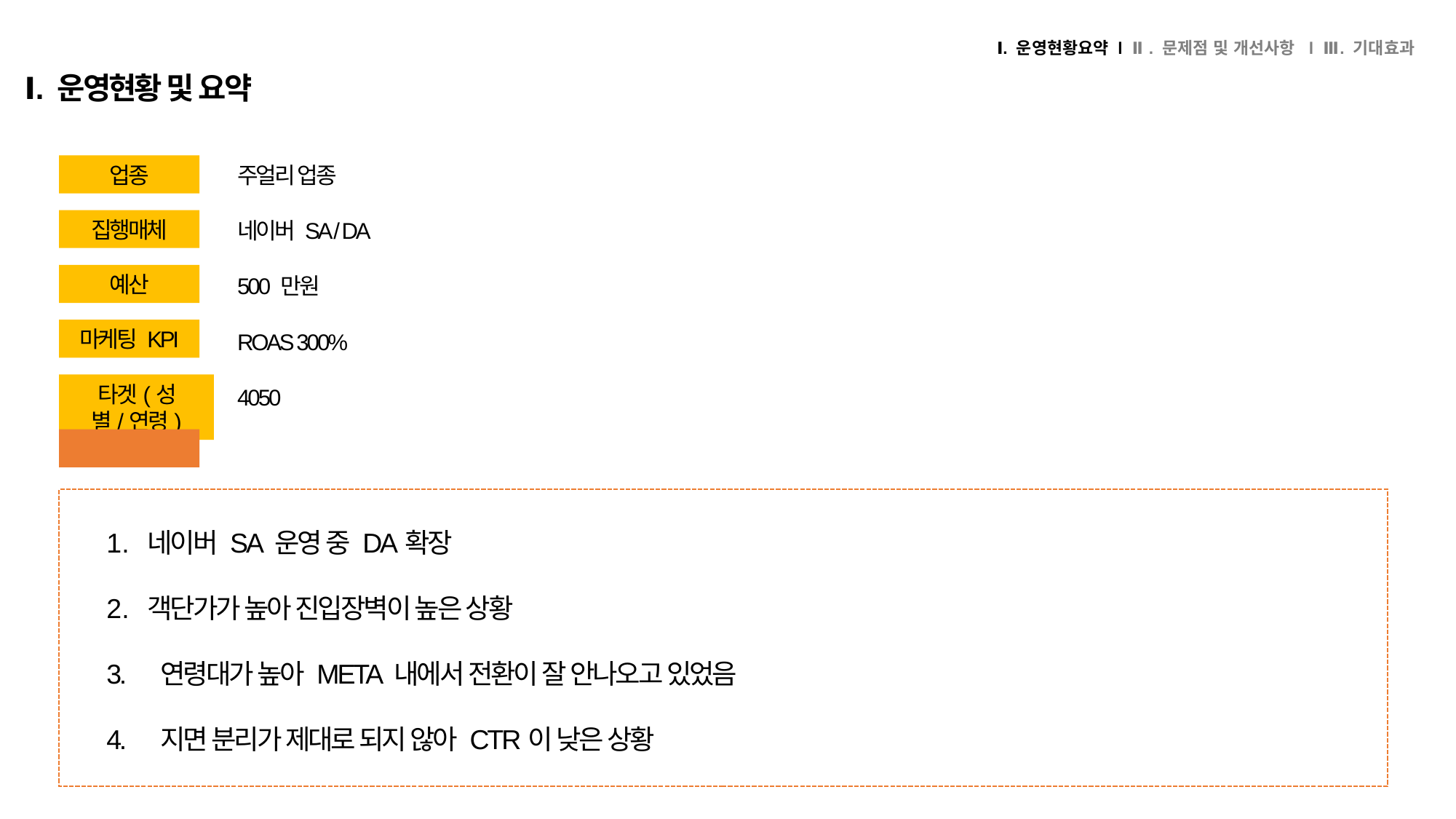

Ⅰ. 운영현황요약 l  Ⅱ. 문제점 및 개선사항  l  Ⅲ. 기대효과
Ⅰ. 운영현황 및 요약
주얼리 업종
업종
집행매체
네이버 SA / DA
예산
500 만원
마케팅 KPI
ROAS 300%
타겟(성별/연령)
4050
운영현황

네이버 SA 운영 중 DA확장

객단가가 높아 진입장벽이 높은 상황

3.     연령대가 높아 META 내에서 전환이 잘 안나오고 있었음

4.     지면 분리가 제대로 되지 않아 CTR이 낮은 상황